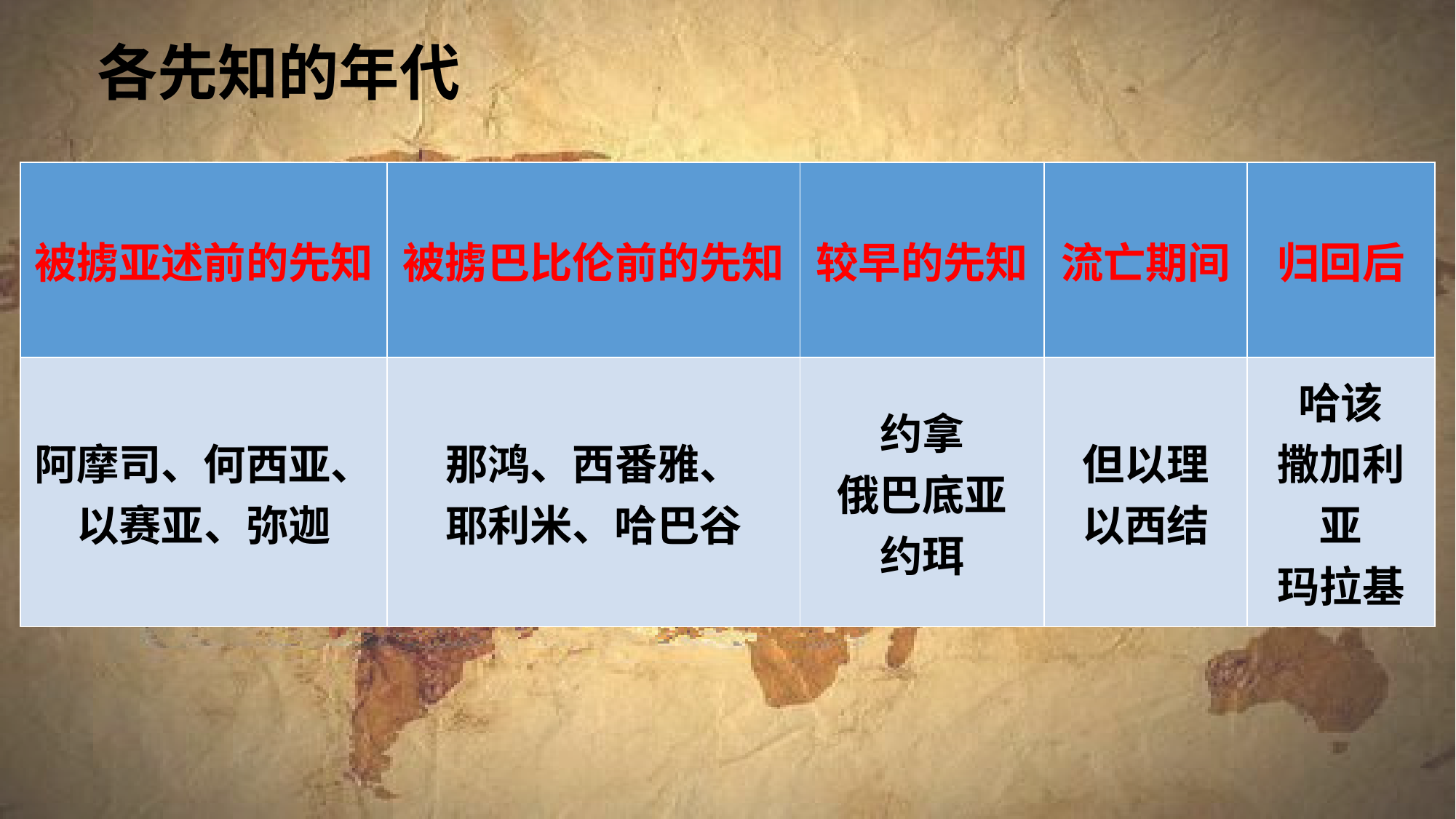

各先知的年代
| 被掳亚述前的先知 | 被掳巴比伦前的先知 | 较早的先知 | 流亡期间 | 归回后 |
| --- | --- | --- | --- | --- |
| 阿摩司、何西亚、以赛亚、弥迦 | 那鸿、西番雅、 耶利米、哈巴谷 | 约拿 俄巴底亚 约珥 | 但以理 以西结 | 哈该 撒加利亚 玛拉基 |